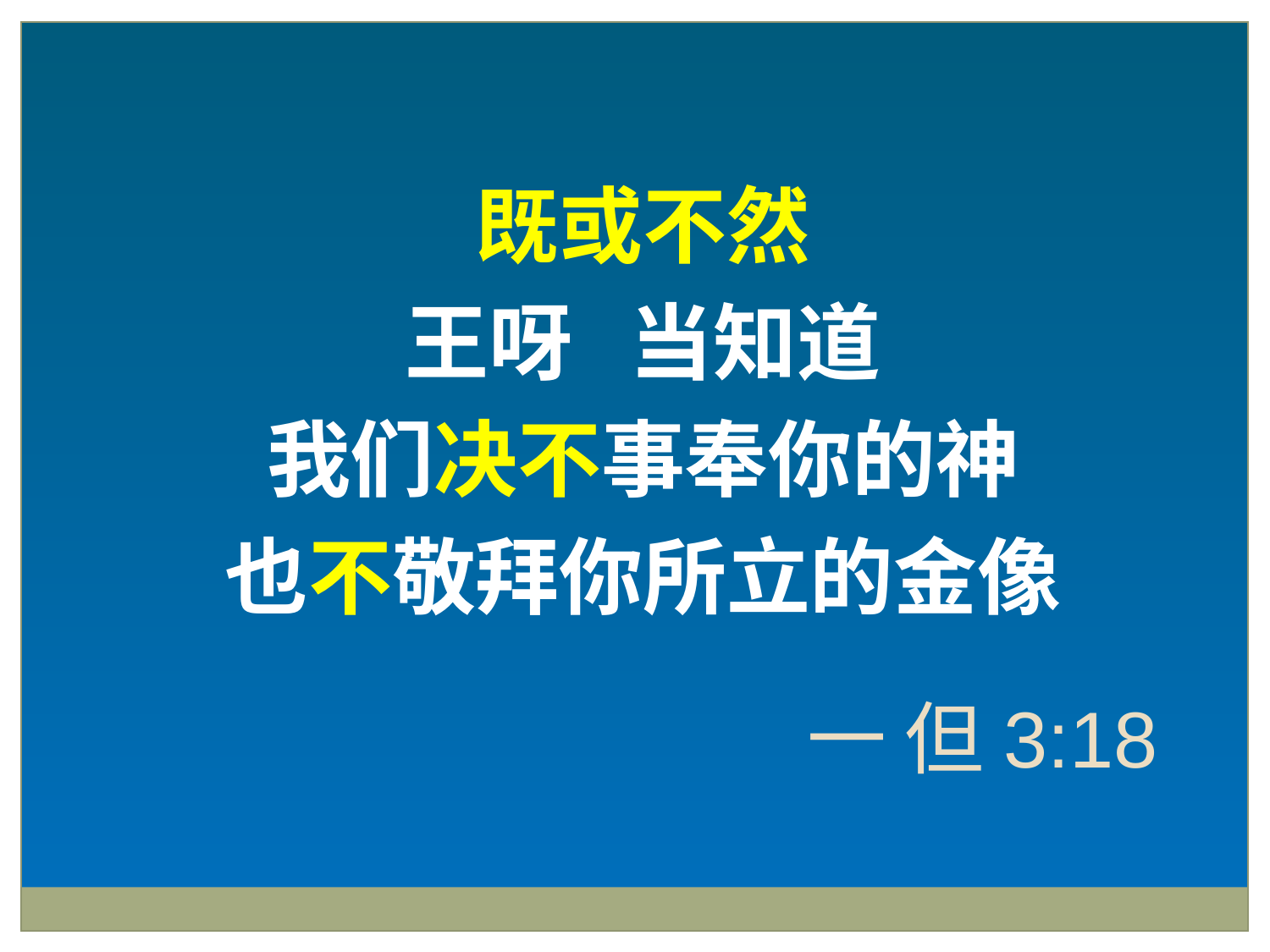

既或不然
王呀   当知道
我们决不事奉你的神
也不敬拜你所立的金像
一 但3:18